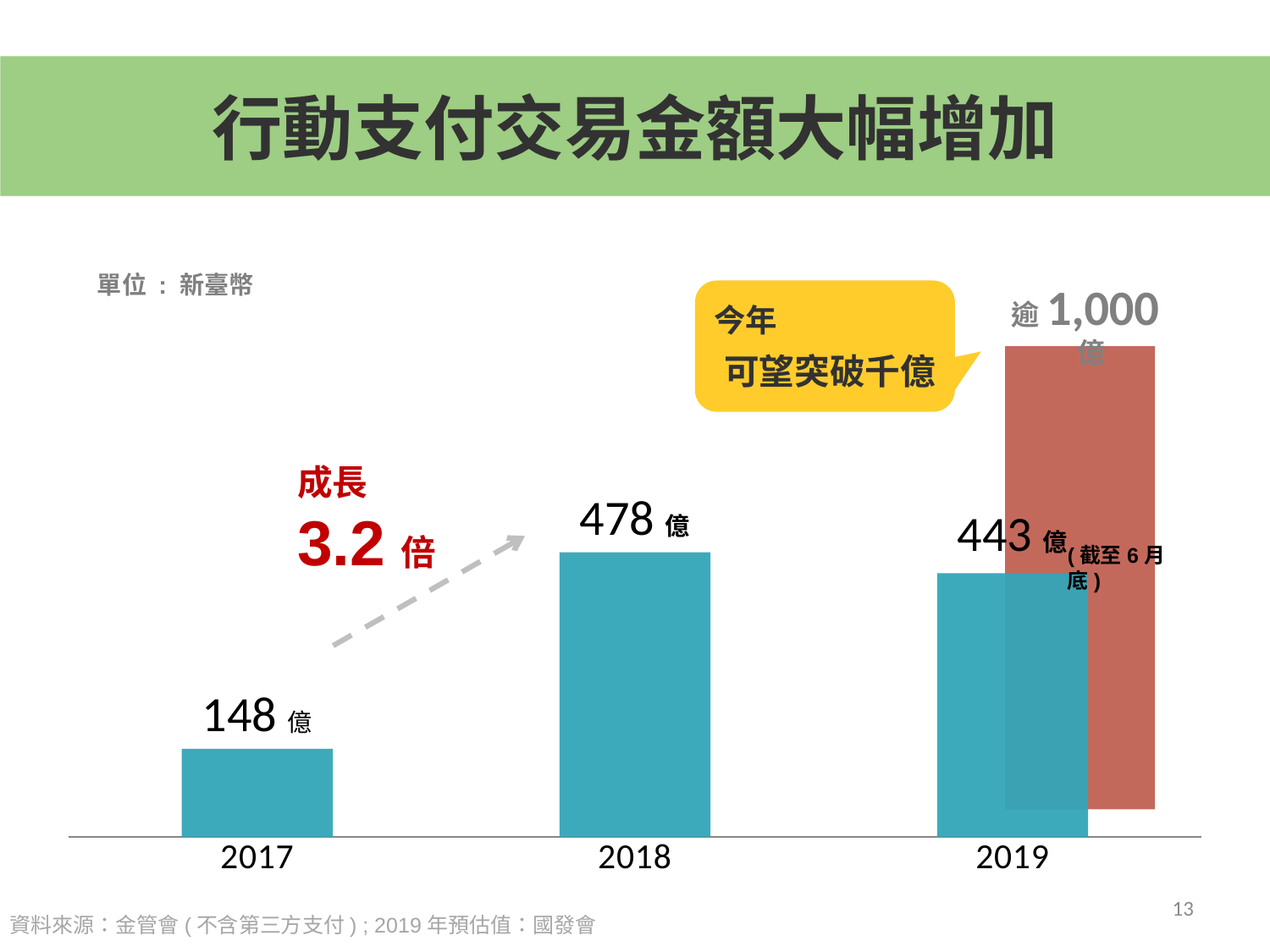

行動支付交易金額大幅增加
單位 : 新臺幣
逾1,000億
今年
可望突破千億

成長
3.2倍

### Chart

| Category | 交易金額 |
|---|---|
| 2017 | 148.0 |
| 2018 | 478.0 |
| 2019 | 443.0 |
(截至6月底)
13
資料來源：金管會(不含第三方支付) ; 2019年預估值：國發會